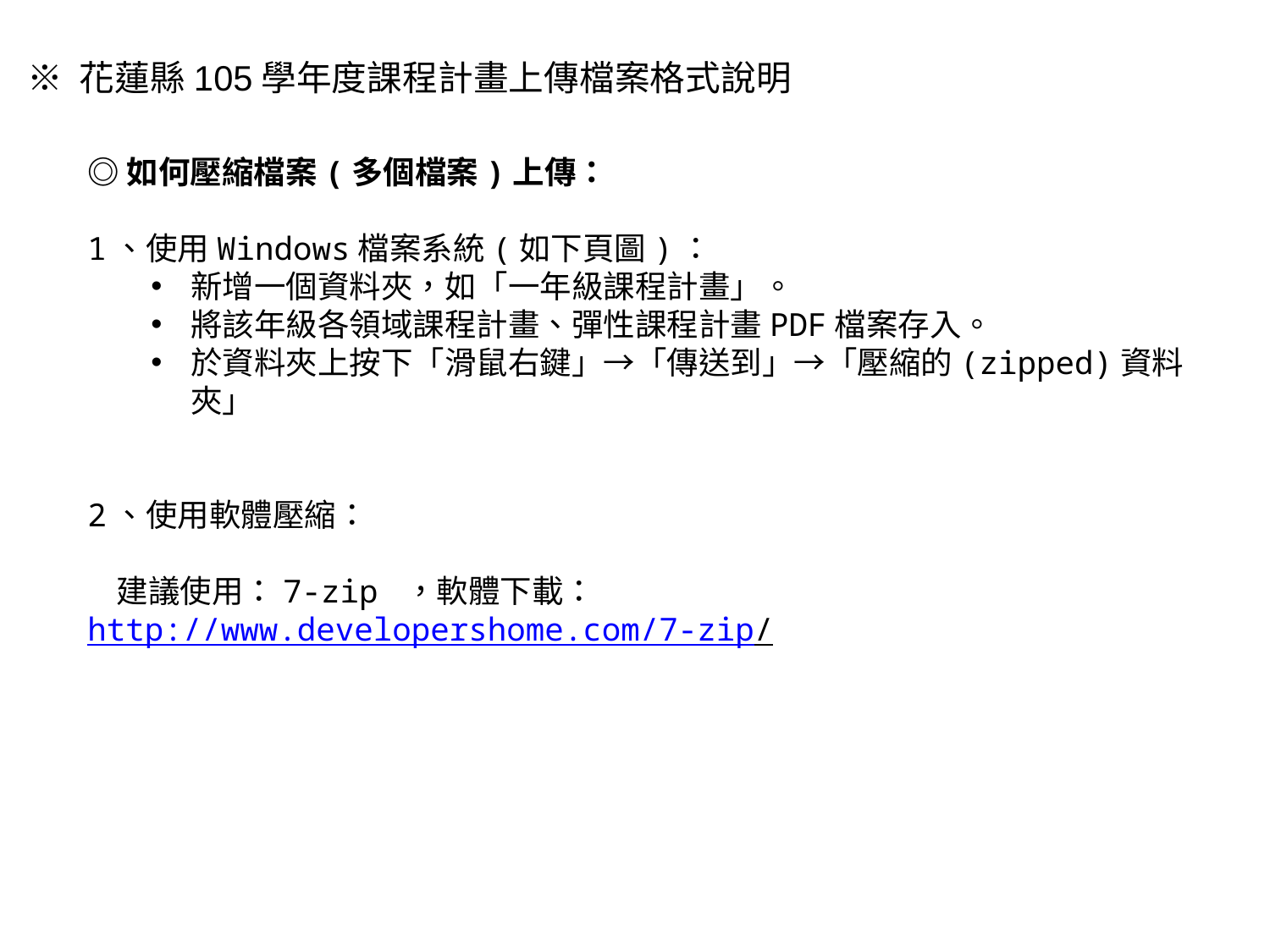

※ 花蓮縣105學年度課程計畫上傳檔案格式說明
◎如何壓縮檔案(多個檔案)上傳：

1、使用Windows檔案系統(如下頁圖)：
新增一個資料夾，如「一年級課程計畫」。
將該年級各領域課程計畫、彈性課程計畫PDF檔案存入。
於資料夾上按下「滑鼠右鍵」→「傳送到」→「壓縮的(zipped)資料夾」

2、使用軟體壓縮：

   建議使用：7-zip ，軟體下載： http://www.developershome.com/7-zip/